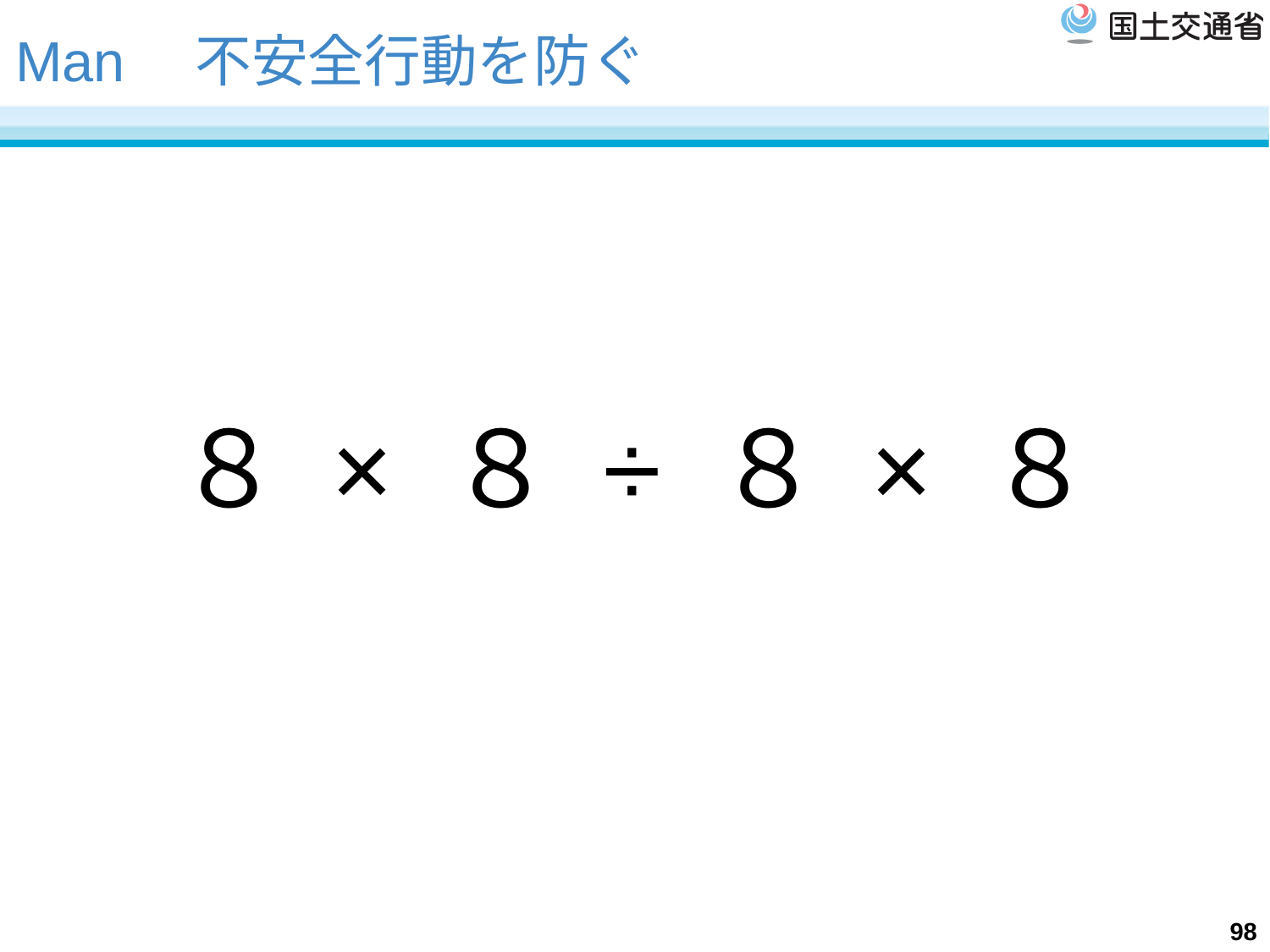

# Man　不安全行動を防ぐ
８ × ８ ÷ ８ × ８
98